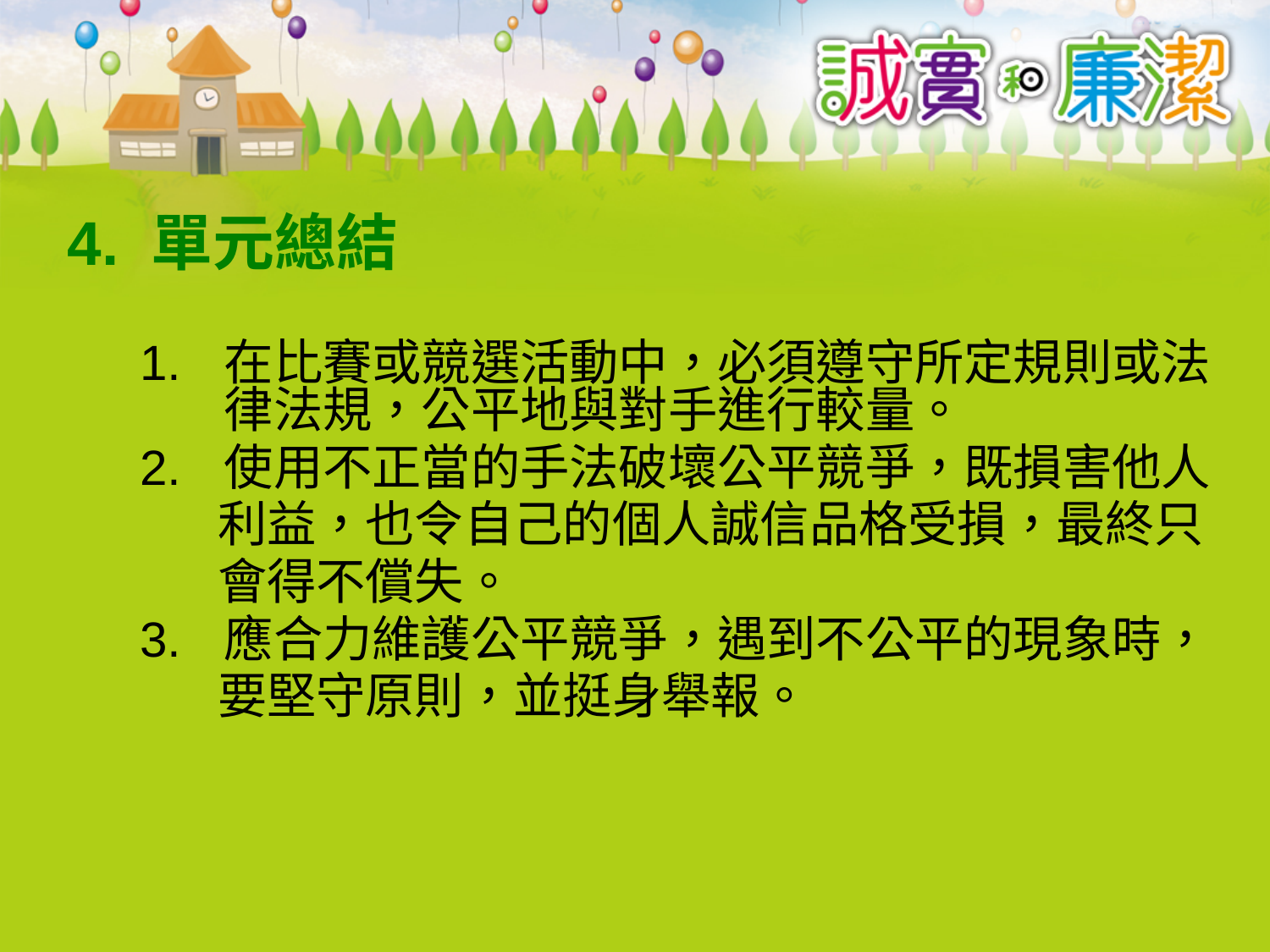

# 4. 單元總結
在比賽或競選活動中，必須遵守所定規則或法律法規，公平地與對手進行較量。
使用不正當的手法破壞公平競爭，既損害他人
      利益，也令自己的個人誠信品格受損，最終只
      會得不償失。
應合力維護公平競爭，遇到不公平的現象時，
      要堅守原則，並挺身舉報。